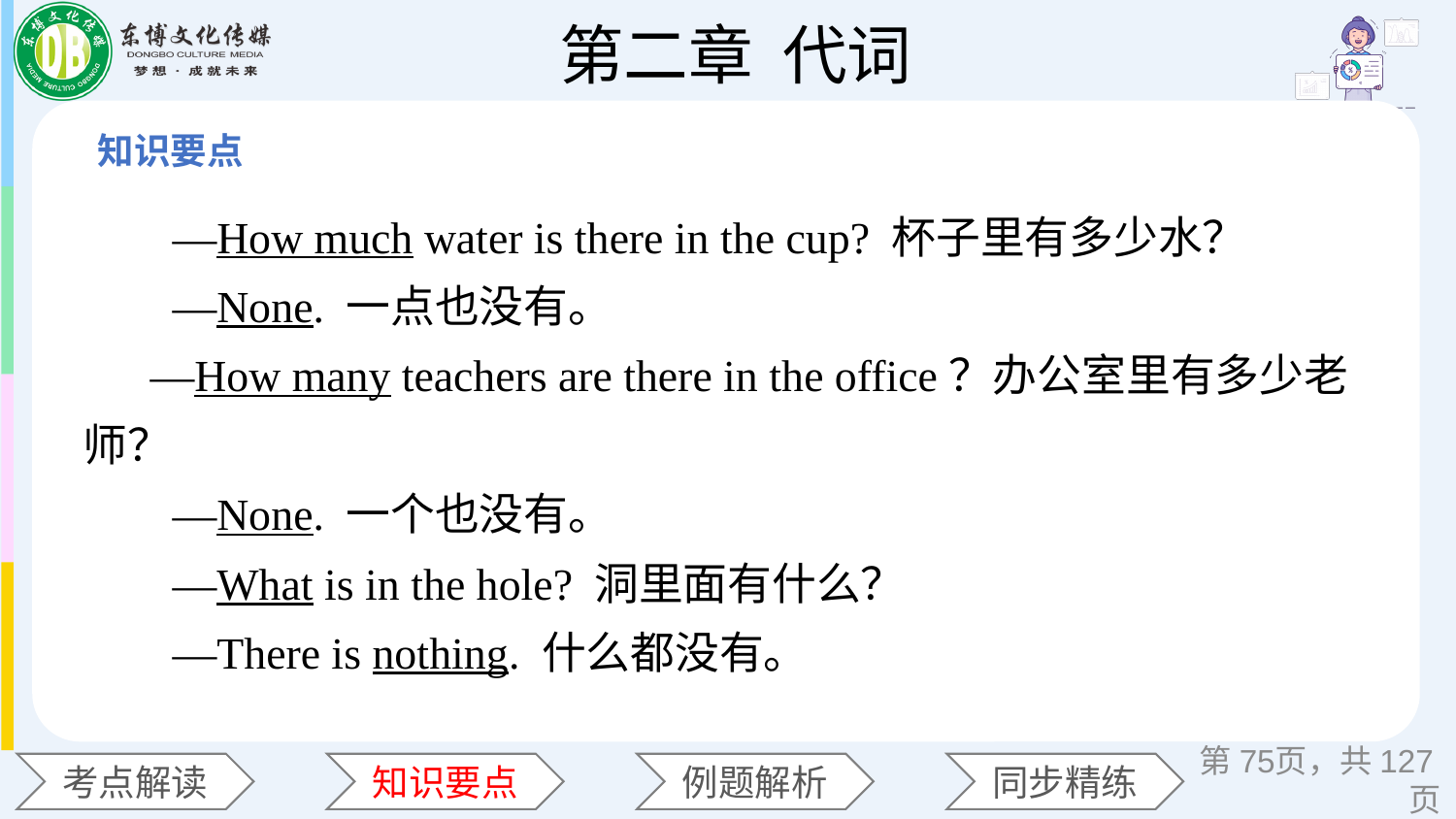

—How much water is there in the cup? 杯子里有多少水？
        —None. 一点也没有。
      —How many teachers are there in the office？办公室里有多少老师？
        —None. 一个也没有。
        —What is in the hole? 洞里面有什么？
        —There is nothing. 什么都没有。

第75页，共127页